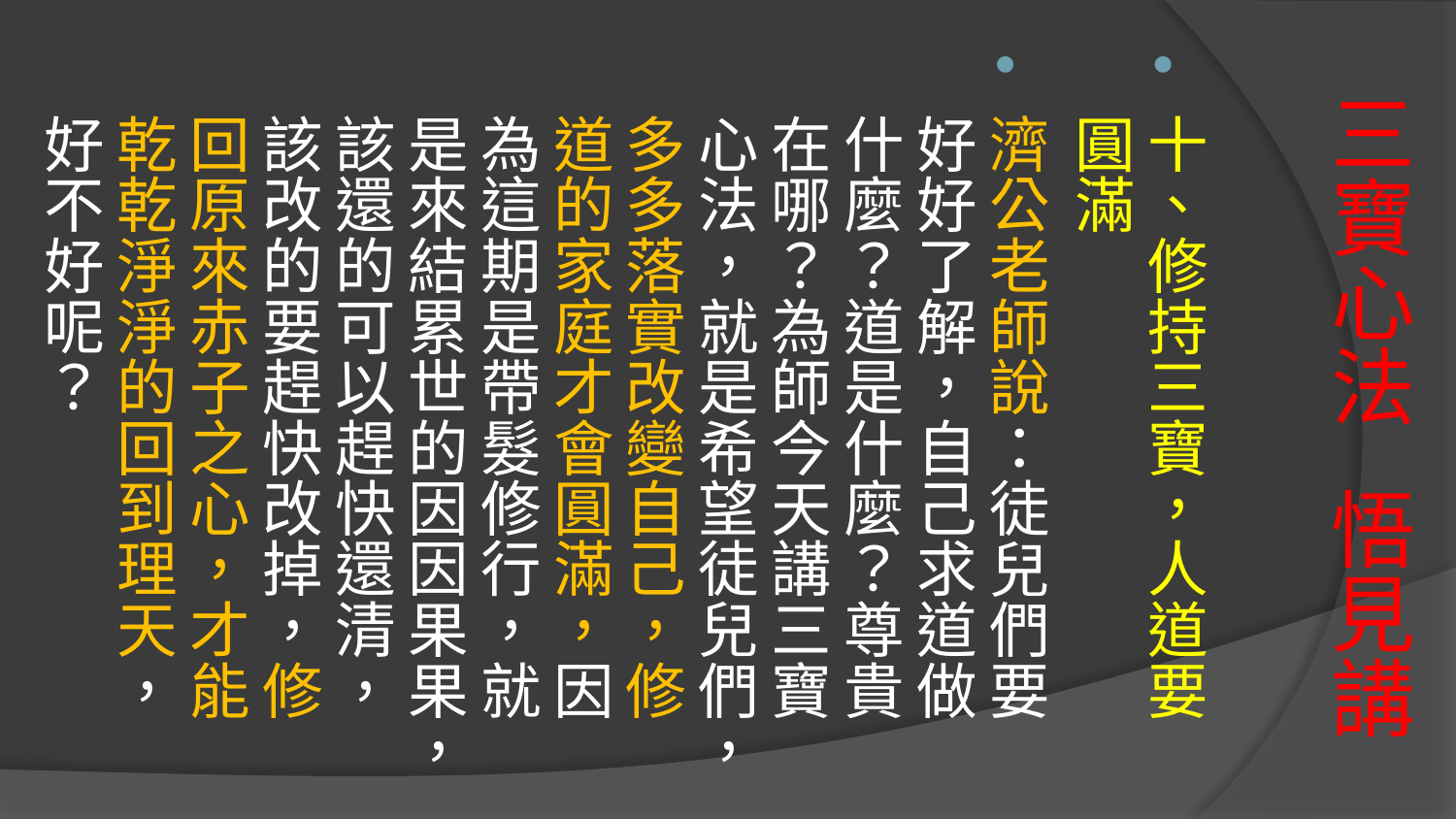

十、修持三寶，人道要圓滿
濟公老師說：徒兒們要好好了解，自己求道做什麼？道是什麼？尊貴在哪？為師今天講三寶心法，就是希望徒兒們，多多落實改變自己，修道的家庭才會圓滿，因為這期是帶髮修行，就是來結累世的因因果果，該還的可以趕快還清，該改的要趕快改掉，修回原來赤子之心，才能乾乾淨淨的回到理天，好不好呢？
# 三寶心法   悟見講